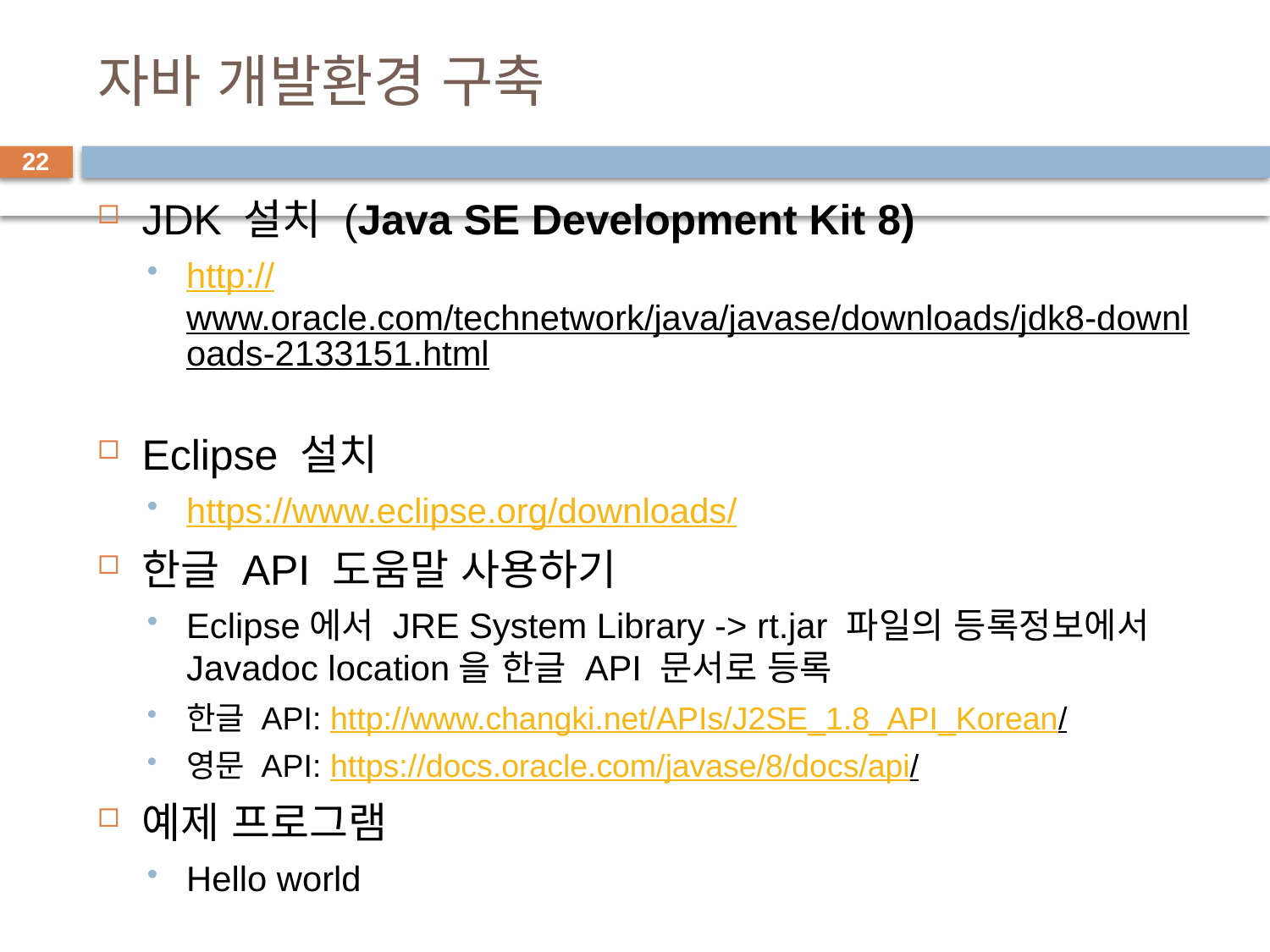

# 자바 개발환경 구축
22
JDK 설치 (Java SE Development Kit 8)
http://www.oracle.com/technetwork/java/javase/downloads/jdk8-downloads-2133151.html
Eclipse 설치
https://www.eclipse.org/downloads/
한글 API 도움말 사용하기
Eclipse에서 JRE System Library -> rt.jar 파일의 등록정보에서 Javadoc location을 한글 API 문서로 등록
한글 API: http://www.changki.net/APIs/J2SE_1.8_API_Korean/
영문 API: https://docs.oracle.com/javase/8/docs/api/
예제 프로그램
Hello world